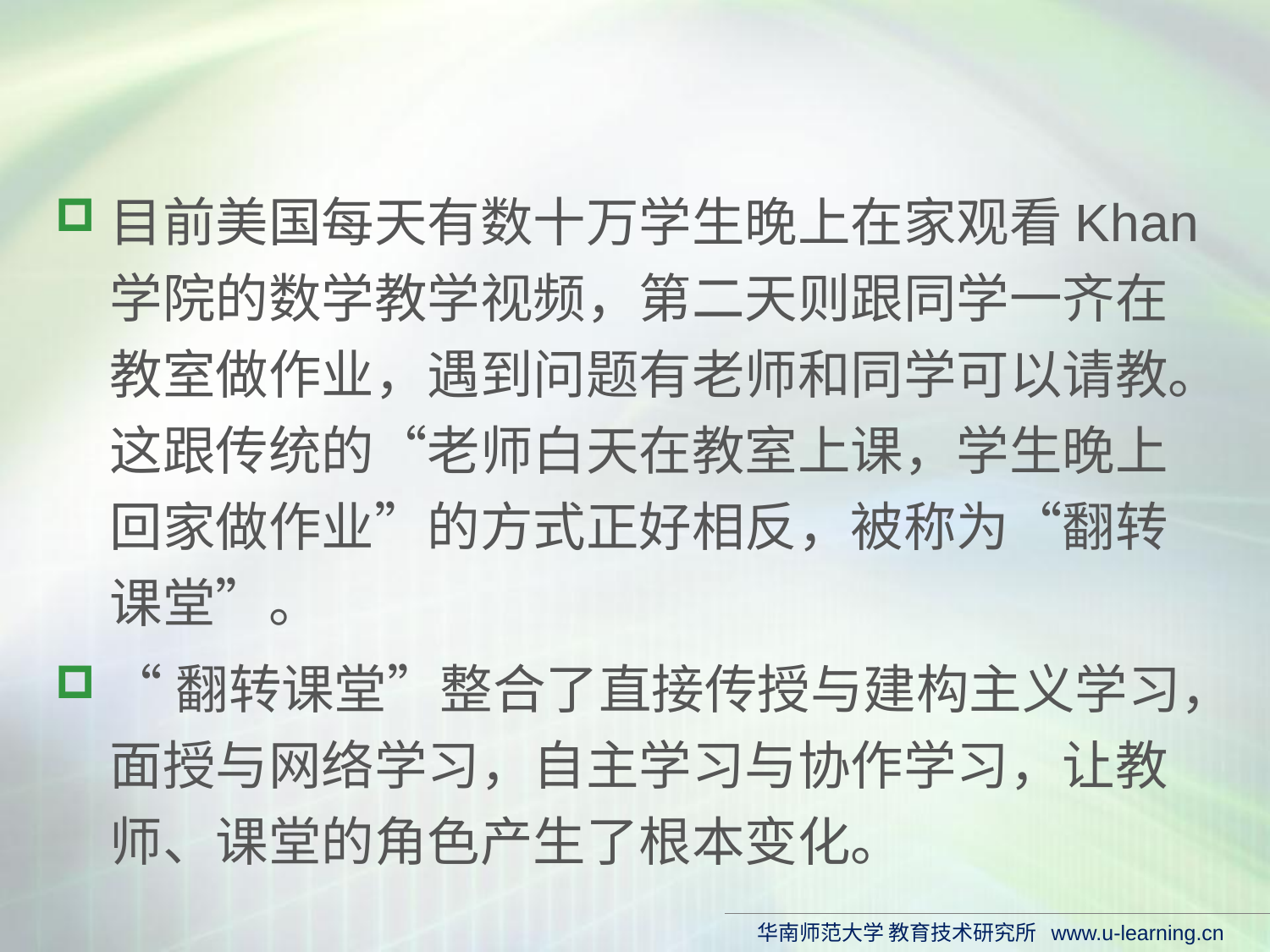

目前美国每天有数十万学生晚上在家观看Khan学院的数学教学视频，第二天则跟同学一齐在教室做作业，遇到问题有老师和同学可以请教。这跟传统的“老师白天在教室上课，学生晚上回家做作业”的方式正好相反，被称为“翻转课堂”。
“翻转课堂”整合了直接传授与建构主义学习，面授与网络学习，自主学习与协作学习，让教师、课堂的角色产生了根本变化。